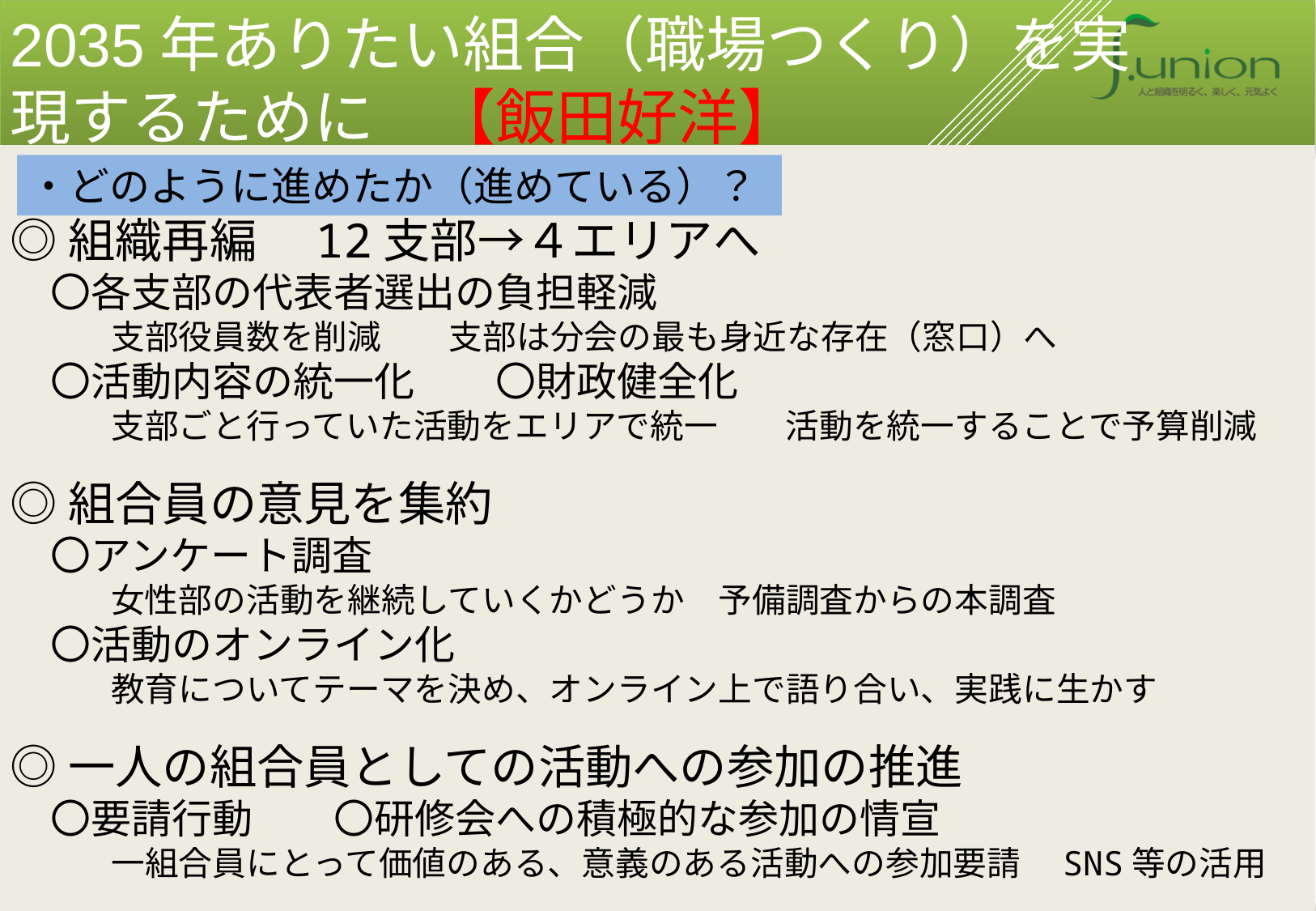

2035年ありたい組合（職場つくり）を実現するために　【飯田好洋】

◎組織再編　12支部→４エリアへ
　〇各支部の代表者選出の負担軽減
　　　支部役員数を削減　　支部は分会の最も身近な存在（窓口）へ
　〇活動内容の統一化　　〇財政健全化
　　　支部ごと行っていた活動をエリアで統一　　活動を統一することで予算削減

◎組合員の意見を集約
　〇アンケート調査
　　　女性部の活動を継続していくかどうか　予備調査からの本調査
　〇活動のオンライン化
　　　教育についてテーマを決め、オンライン上で語り合い、実践に生かす

◎一人の組合員としての活動への参加の推進
　〇要請行動　　〇研修会への積極的な参加の情宣
　　　一組合員にとって価値のある、意義のある活動への参加要請　SNS等の活用

・どのように進めたか（進めている）？